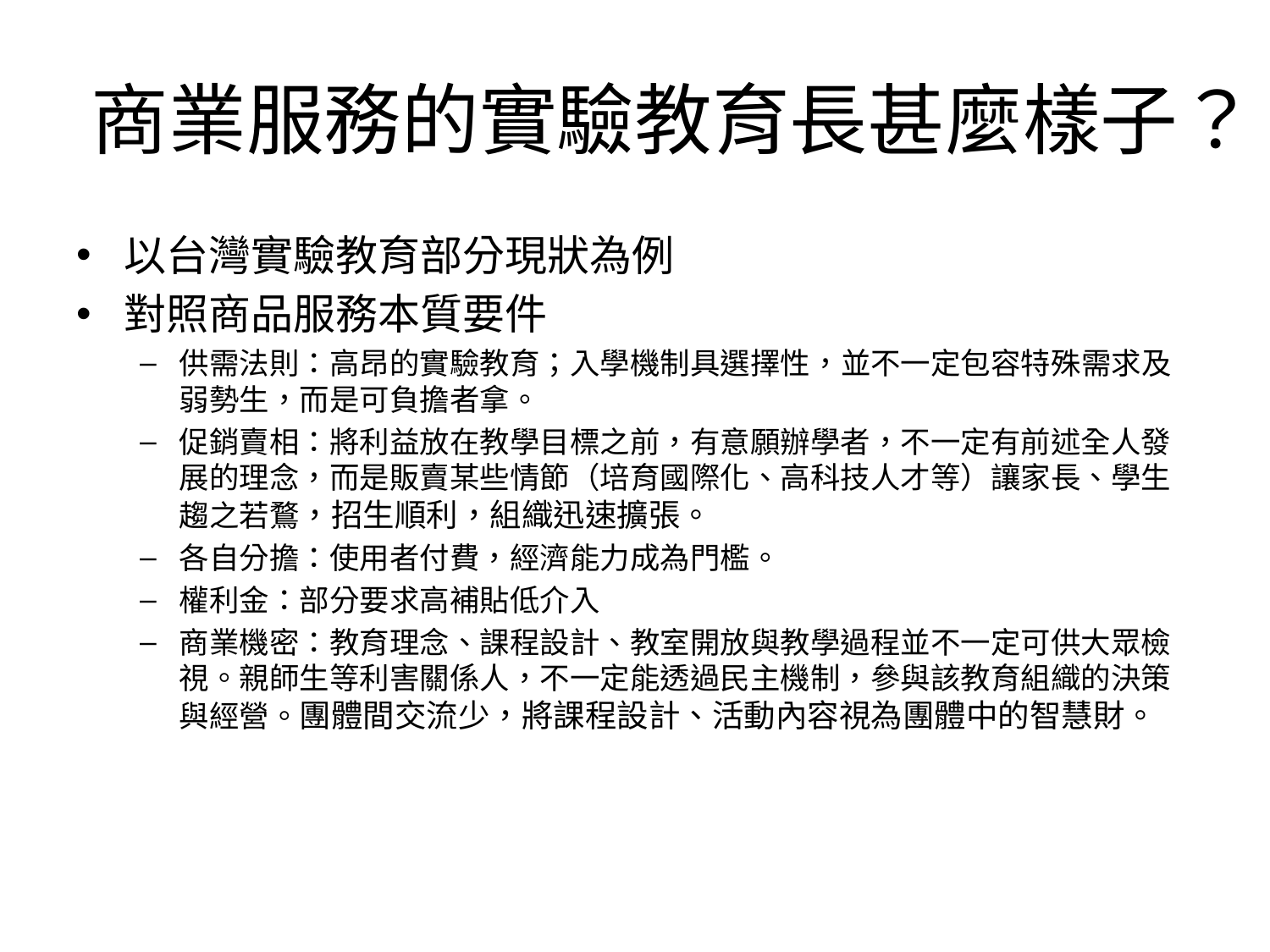

# 商業服務的實驗教育長甚麼樣子？
以台灣實驗教育部分現狀為例
對照商品服務本質要件
供需法則：高昂的實驗教育；入學機制具選擇性，並不一定包容特殊需求及弱勢生，而是可負擔者拿。
促銷賣相：將利益放在教學目標之前，有意願辦學者，不一定有前述全人發展的理念，而是販賣某些情節（培育國際化、高科技人才等）讓家長、學生趨之若鶩，招生順利，組織迅速擴張。
各自分擔：使用者付費，經濟能力成為門檻。
權利金：部分要求高補貼低介入
商業機密：教育理念、課程設計、教室開放與教學過程並不一定可供大眾檢視。親師生等利害關係人，不一定能透過民主機制，參與該教育組織的決策與經營。團體間交流少，將課程設計、活動內容視為團體中的智慧財。